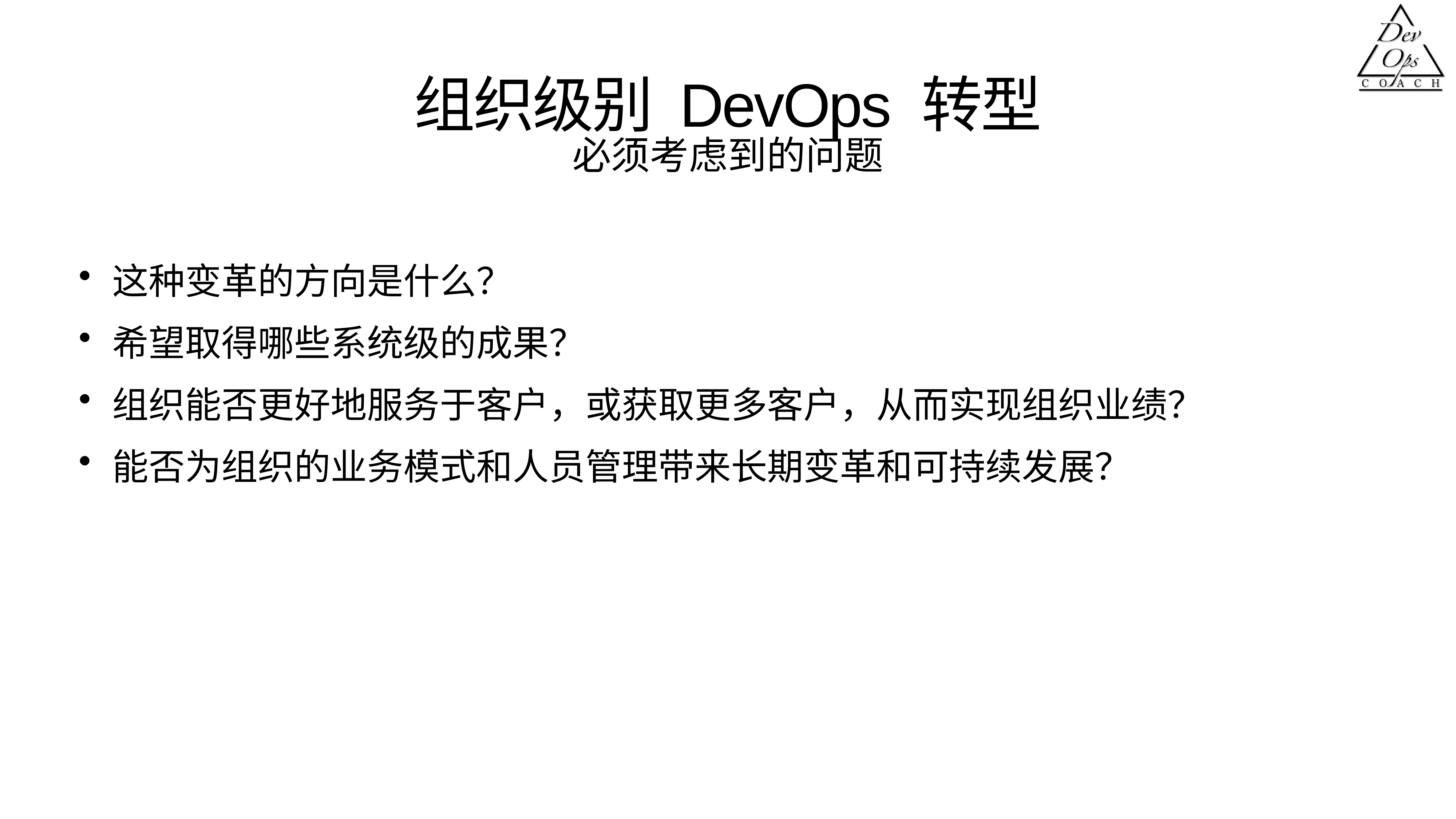

# 组织级别 DevOps 转型
必须考虑到的问题
这种变革的方向是什么？
希望取得哪些系统级的成果？
组织能否更好地服务于客户，或获取更多客户，从而实现组织业绩？
能否为组织的业务模式和人员管理带来长期变革和可持续发展？